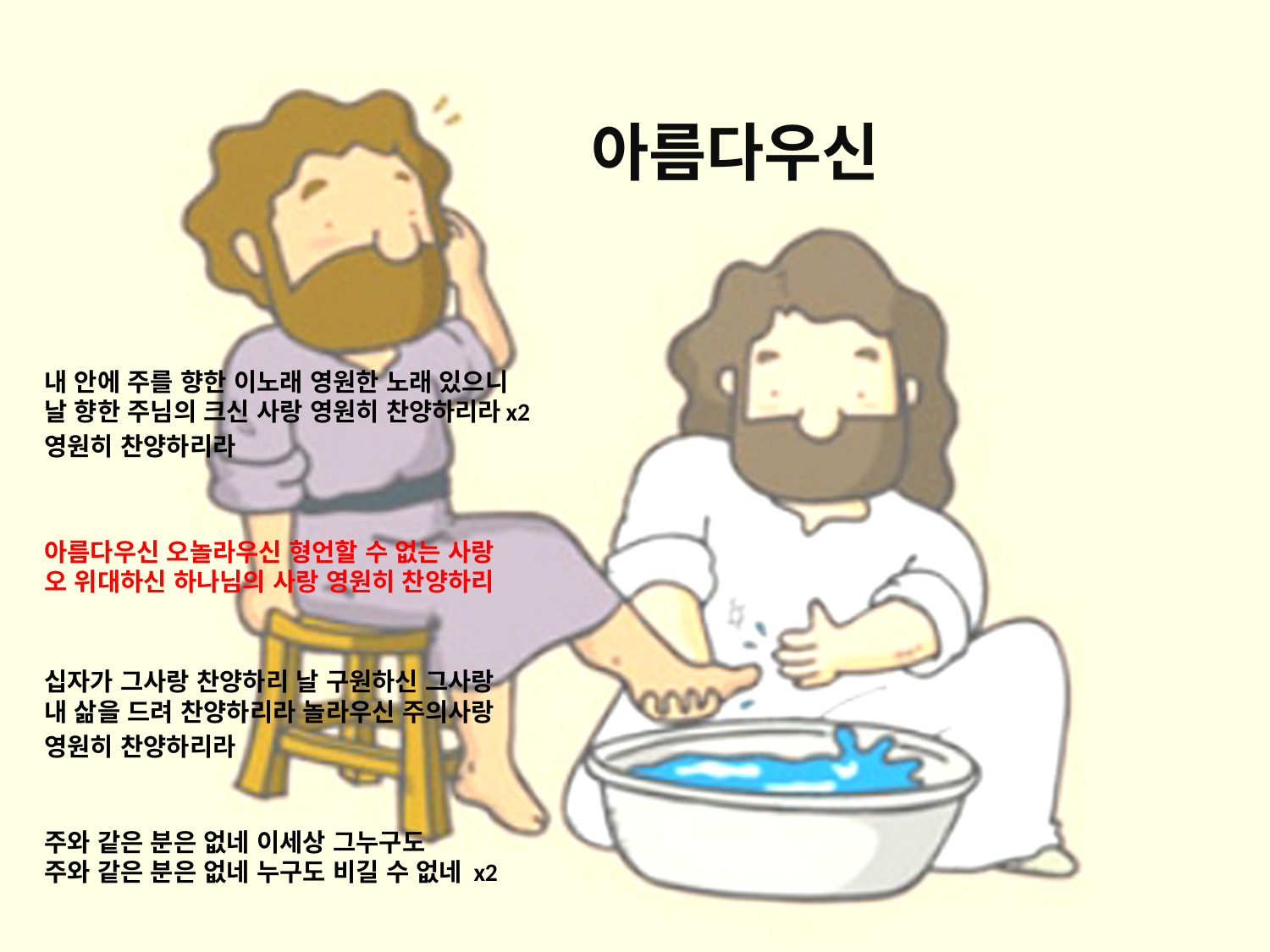

# 아름다우신
내 안에 주를 향한 이노래 영원한 노래 있으니
날 향한 주님의 크신 사랑 영원히 찬양하리라x2
영원히 찬양하리라

아름다우신 오놀라우신 형언할 수 없는 사랑
오 위대하신 하나님의 사랑 영원히 찬양하리

십자가 그사랑 찬양하리 날 구원하신 그사랑
내 삶을 드려 찬양하리라 놀라우신 주의사랑
영원히 찬양하리라
주와 같은 분은 없네 이세상 그누구도
주와 같은 분은 없네 누구도 비길 수 없네 x2